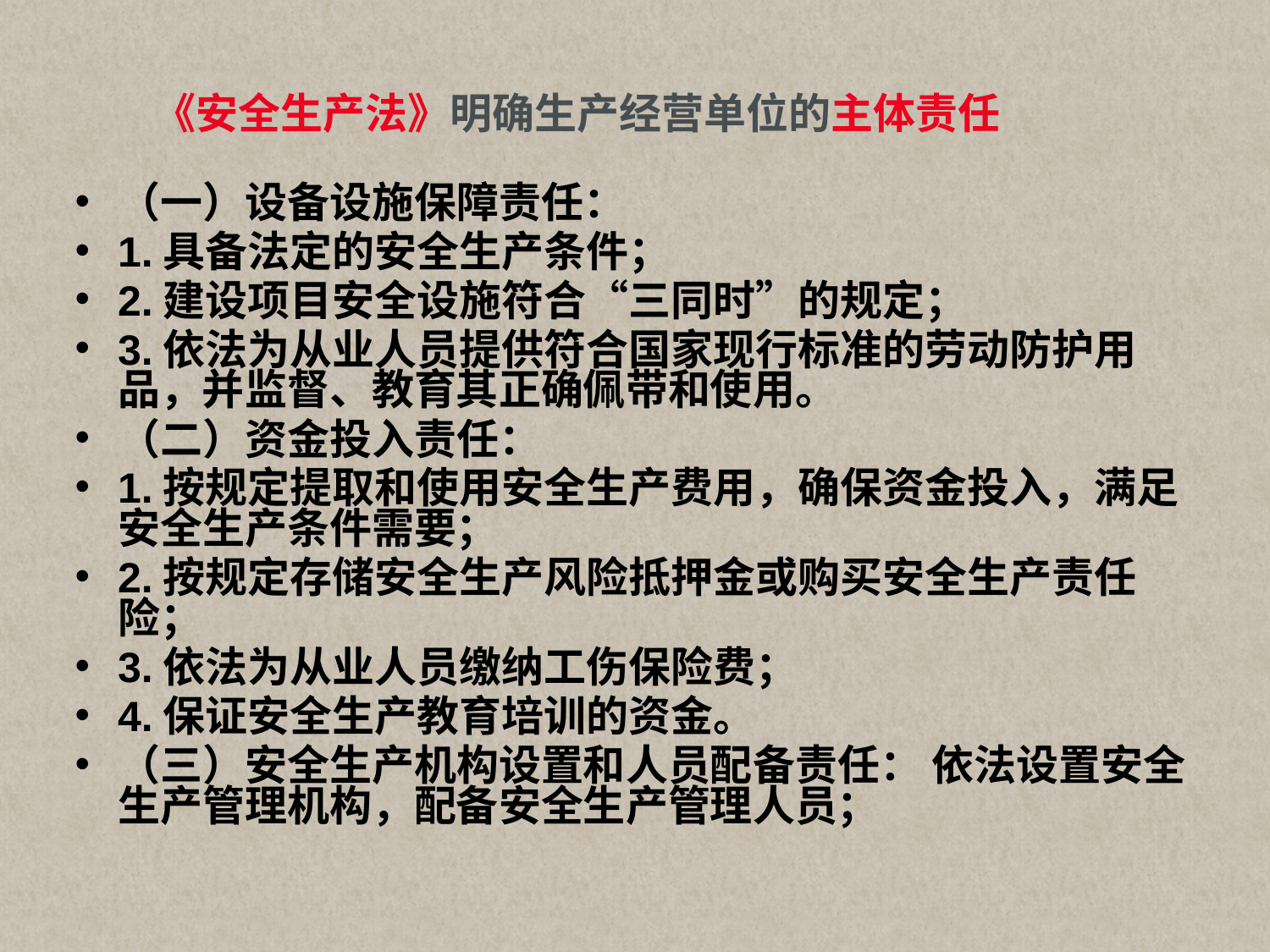

# 《安全生产法》明确生产经营单位的主体责任
（一）设备设施保障责任：
1.具备法定的安全生产条件；
2.建设项目安全设施符合“三同时”的规定；
3.依法为从业人员提供符合国家现行标准的劳动防护用品，并监督、教育其正确佩带和使用。
（二）资金投入责任：
1.按规定提取和使用安全生产费用，确保资金投入，满足安全生产条件需要；
2.按规定存储安全生产风险抵押金或购买安全生产责任险；
3.依法为从业人员缴纳工伤保险费；
4.保证安全生产教育培训的资金。
（三）安全生产机构设置和人员配备责任： 依法设置安全生产管理机构，配备安全生产管理人员；